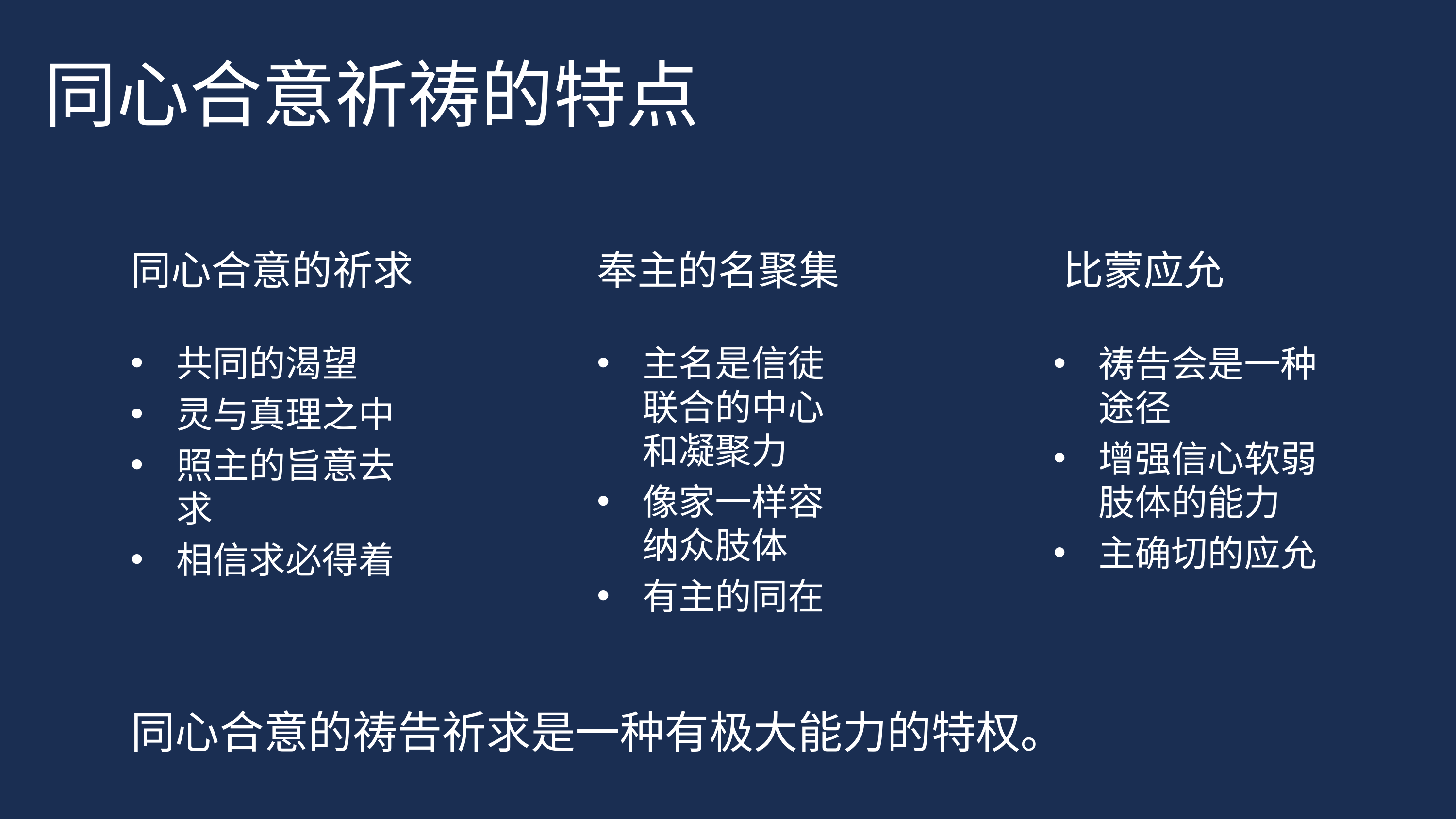

# 同心合意祈祷的特点
同心合意的祈求
奉主的名聚集
比蒙应允
共同的渴望
灵与真理之中
照主的旨意去求
相信求必得着
主名是信徒联合的中心和凝聚力
像家一样容纳众肢体
有主的同在
祷告会是一种途径
增强信心软弱肢体的能力
主确切的应允
同心合意的祷告祈求是一种有极大能力的特权。